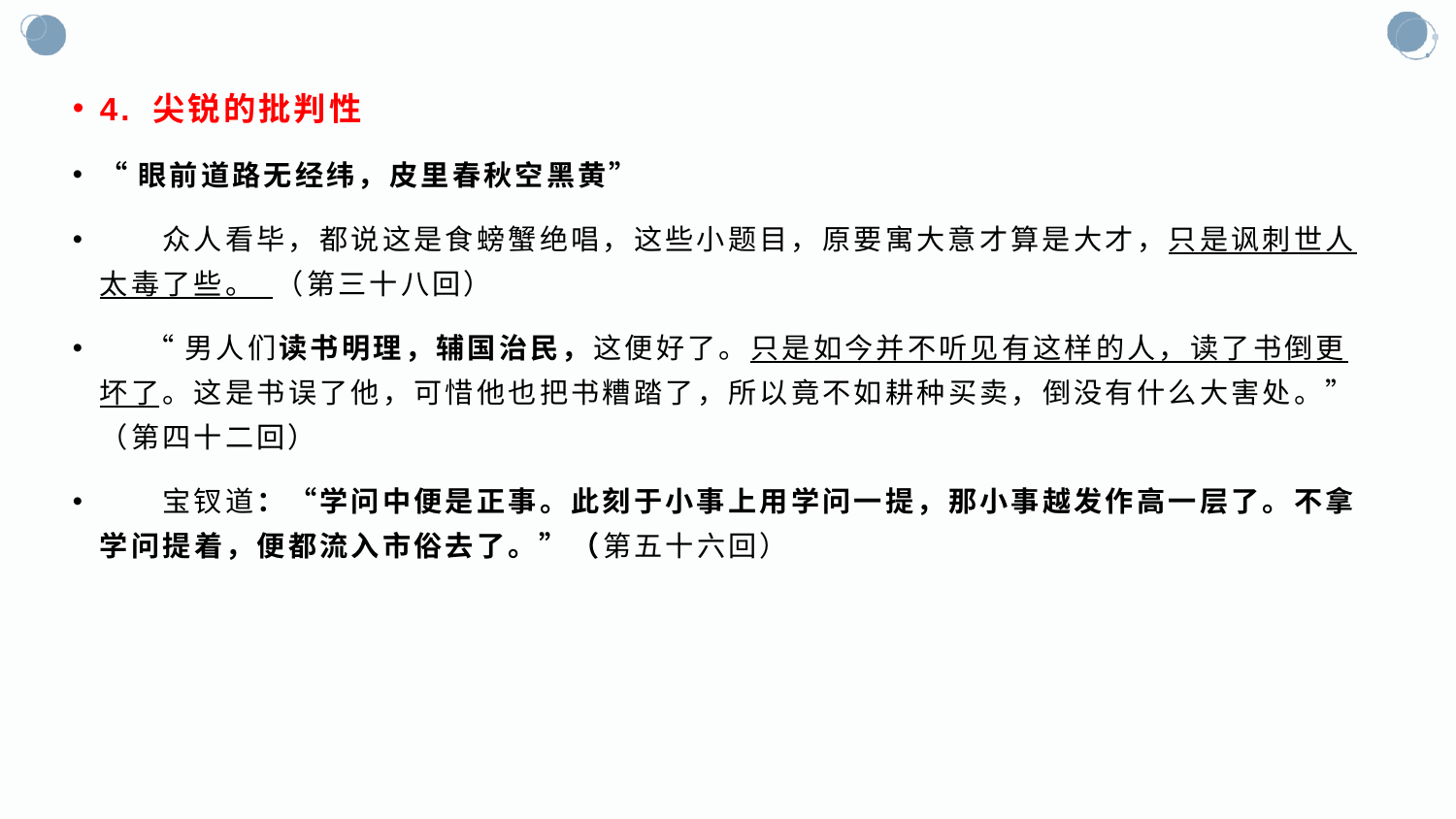

4. 尖锐的批判性
“眼前道路无经纬，皮里春秋空黑黄”
      众人看毕，都说这是食螃蟹绝唱，这些小题目，原要寓大意才算是大才，只是讽刺世人太毒了些。  （第三十八回）
     “男人们读书明理，辅国治民，这便好了。只是如今并不听见有这样的人，读了书倒更坏了。这是书误了他，可惜他也把书糟踏了，所以竟不如耕种买卖，倒没有什么大害处。”（第四十二回）
      宝钗道：“学问中便是正事。此刻于小事上用学问一提，那小事越发作高一层了。不拿学问提着，便都流入市俗去了。”（第五十六回）